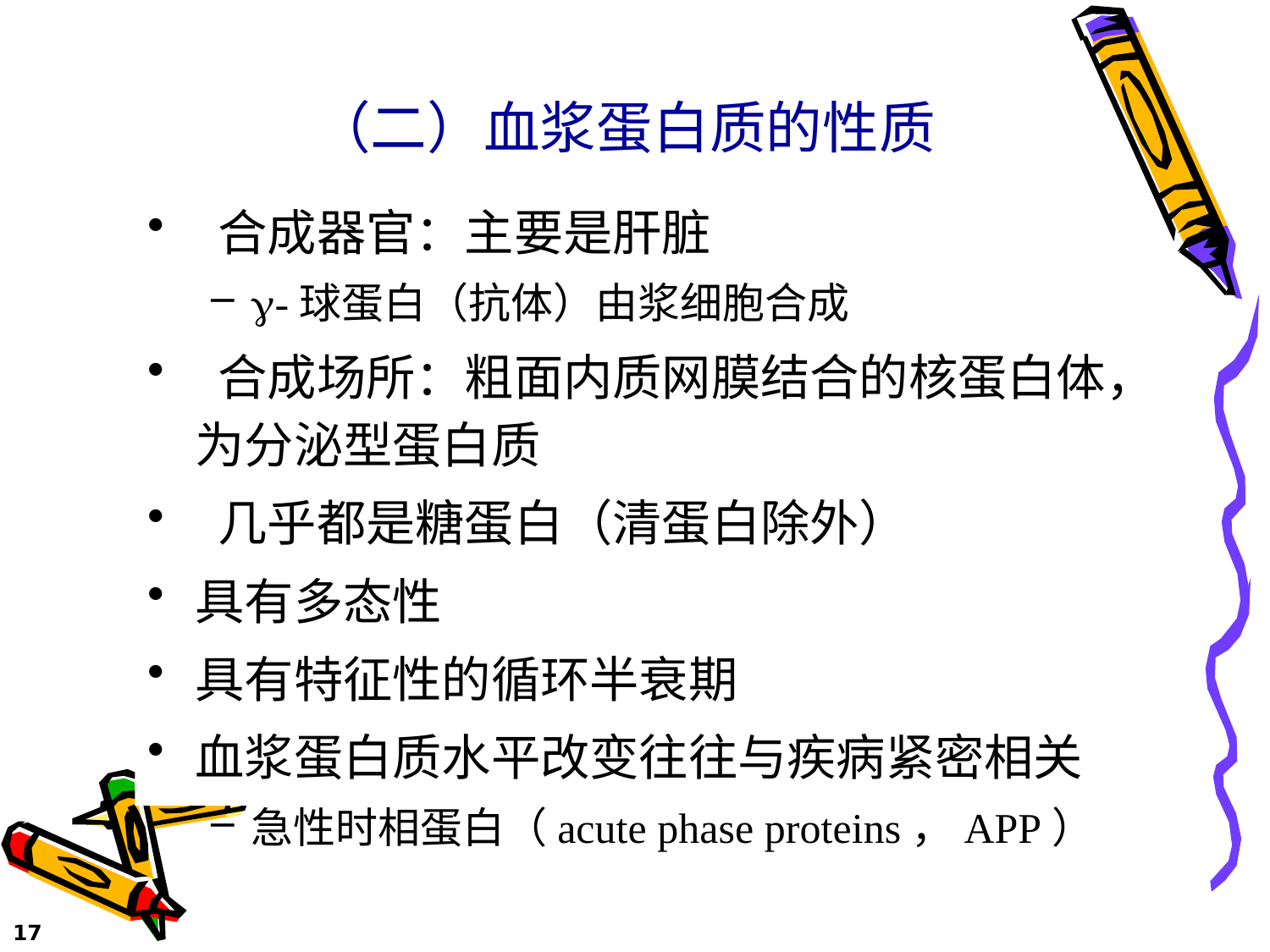

# （二）血浆蛋白质的性质
 合成器官：主要是肝脏
γ-球蛋白（抗体）由浆细胞合成
 合成场所：粗面内质网膜结合的核蛋白体，为分泌型蛋白质
 几乎都是糖蛋白（清蛋白除外）
具有多态性
具有特征性的循环半衰期
血浆蛋白质水平改变往往与疾病紧密相关
急性时相蛋白（acute phase proteins，APP）
17